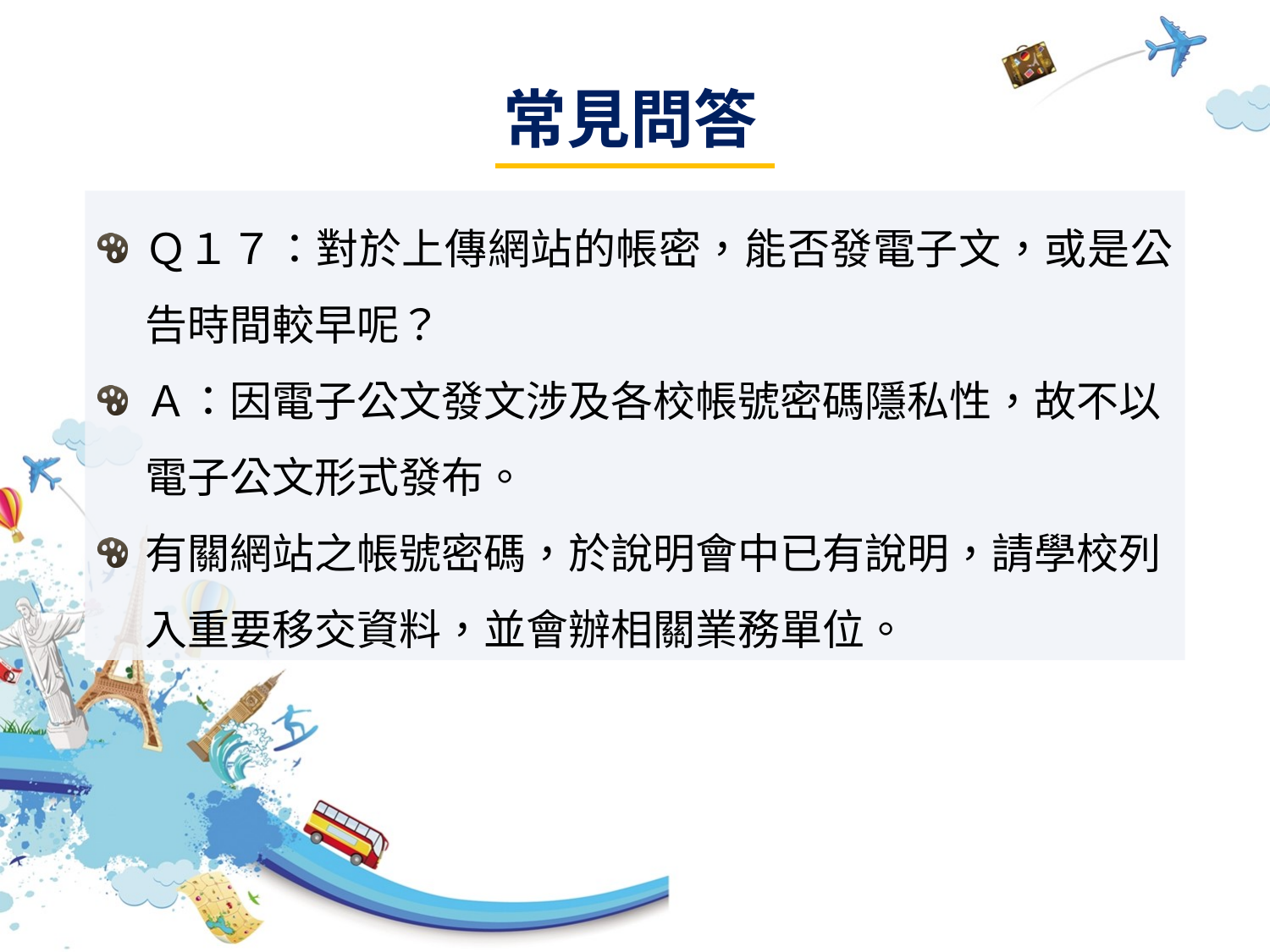

# 常見問答
Ｑ１７：對於上傳網站的帳密，能否發電子文，或是公告時間較早呢？
Ａ：因電子公文發文涉及各校帳號密碼隱私性，故不以電子公文形式發布。
有關網站之帳號密碼，於說明會中已有說明，請學校列入重要移交資料，並會辦相關業務單位。